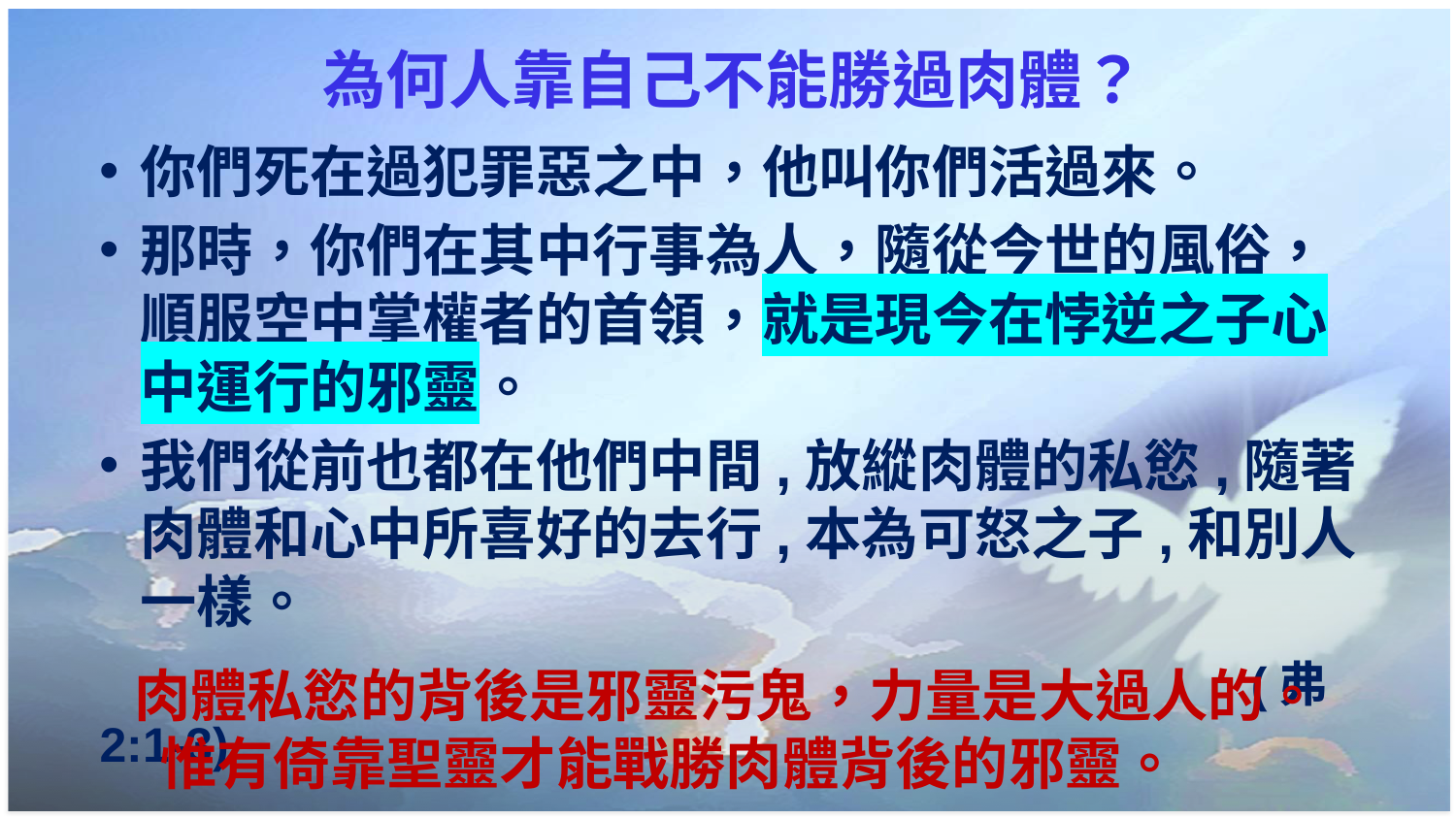

# 為何人靠自己不能勝過肉體？
你們死在過犯罪惡之中，他叫你們活過來。
那時，你們在其中行事為人，隨從今世的風俗，順服空中掌權者的首領，就是現今在悖逆之子心中運行的邪靈。
我們從前也都在他們中間,放縱肉體的私慾,隨著肉體和心中所喜好的去行,本為可怒之子,和別人一樣。
                                                                         (弗 2:1-3)

肉體私慾的背後是邪靈污鬼，力量是大過人的。
 惟有倚靠聖靈才能戰勝肉體背後的邪靈。